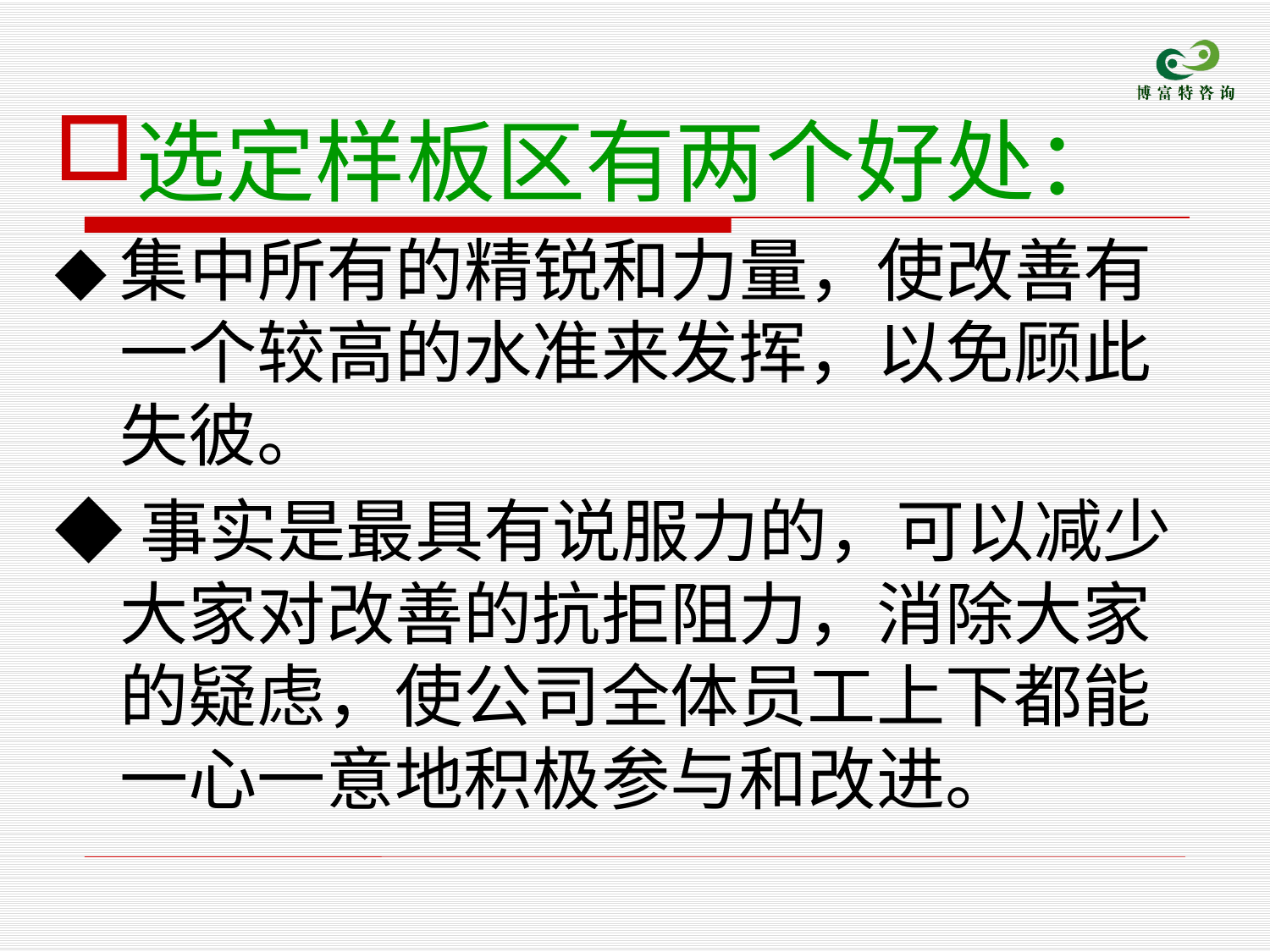

选定样板区有两个好处：
◆集中所有的精锐和力量，使改善有一个较高的水准来发挥，以免顾此失彼。
◆事实是最具有说服力的，可以减少大家对改善的抗拒阻力，消除大家的疑虑，使公司全体员工上下都能一心一意地积极参与和改进。
427